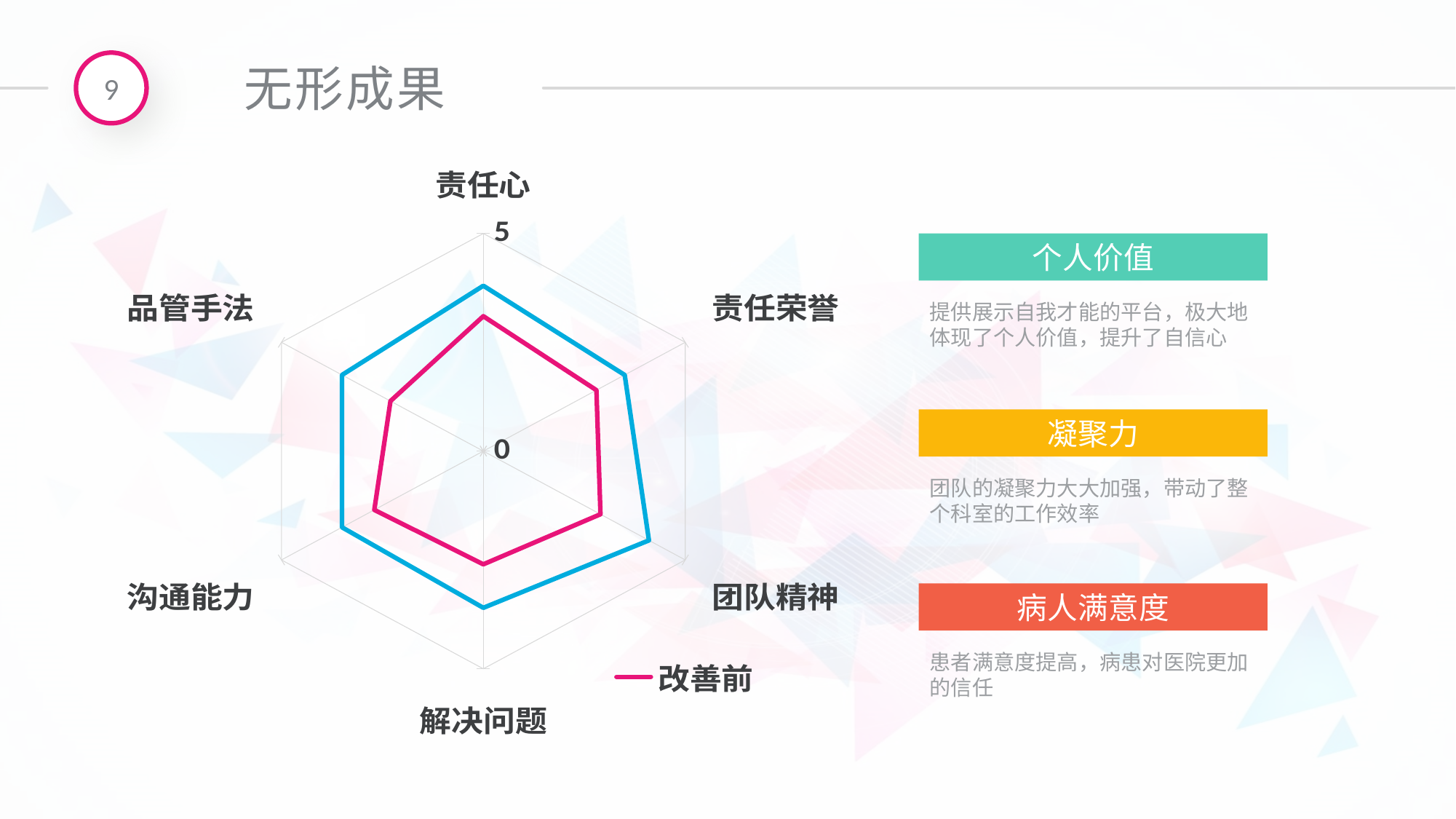

9
无形成果

### Chart

| Category | 改善前 | 改善后 |
|---|---|---|
| 责任心 | 3.1 | 3.8 |
| 责任荣誉 | 2.8 | 3.5 |
| 团队精神 | 2.9 | 4.1 |
| 解决问题 | 2.6 | 3.6 |
| 沟通能力 | 2.7 | 3.5 |
| 品管手法 | 2.3 | 3.5 |
个人价值
提供展示自我才能的平台，极大地体现了个人价值，提升了自信心
凝聚力
团队的凝聚力大大加强，带动了整个科室的工作效率
病人满意度
患者满意度提高，病患对医院更加的信任
延时符